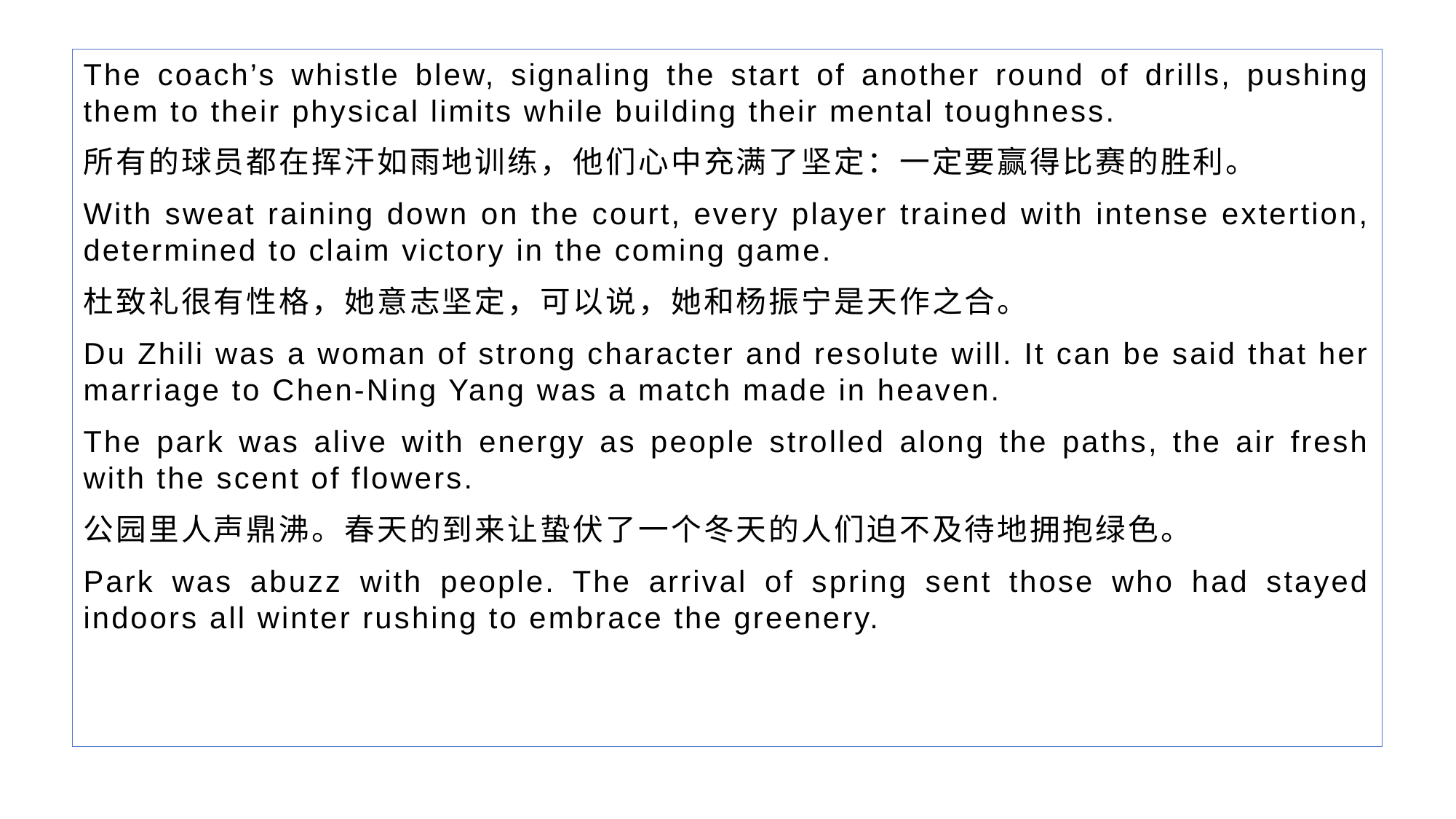

The coach’s whistle blew, signaling the start of another round of drills, pushing them to their physical limits while building their mental toughness.
所有的球员都在挥汗如雨地训练，他们心中充满了坚定：一定要赢得比赛的胜利。
With sweat raining down on the court, every player trained with intense extertion, determined to claim victory in the coming game.
杜致礼很有性格，她意志坚定，可以说，她和杨振宁是天作之合。
Du Zhili was a woman of strong character and resolute will. It can be said that her marriage to Chen-Ning Yang was a match made in heaven.
The park was alive with energy as people strolled along the paths, the air fresh with the scent of flowers.
公园里人声鼎沸。春天的到来让蛰伏了一个冬天的人们迫不及待地拥抱绿色。
Park was abuzz with people. The arrival of spring sent those who had stayed indoors all winter rushing to embrace the greenery.